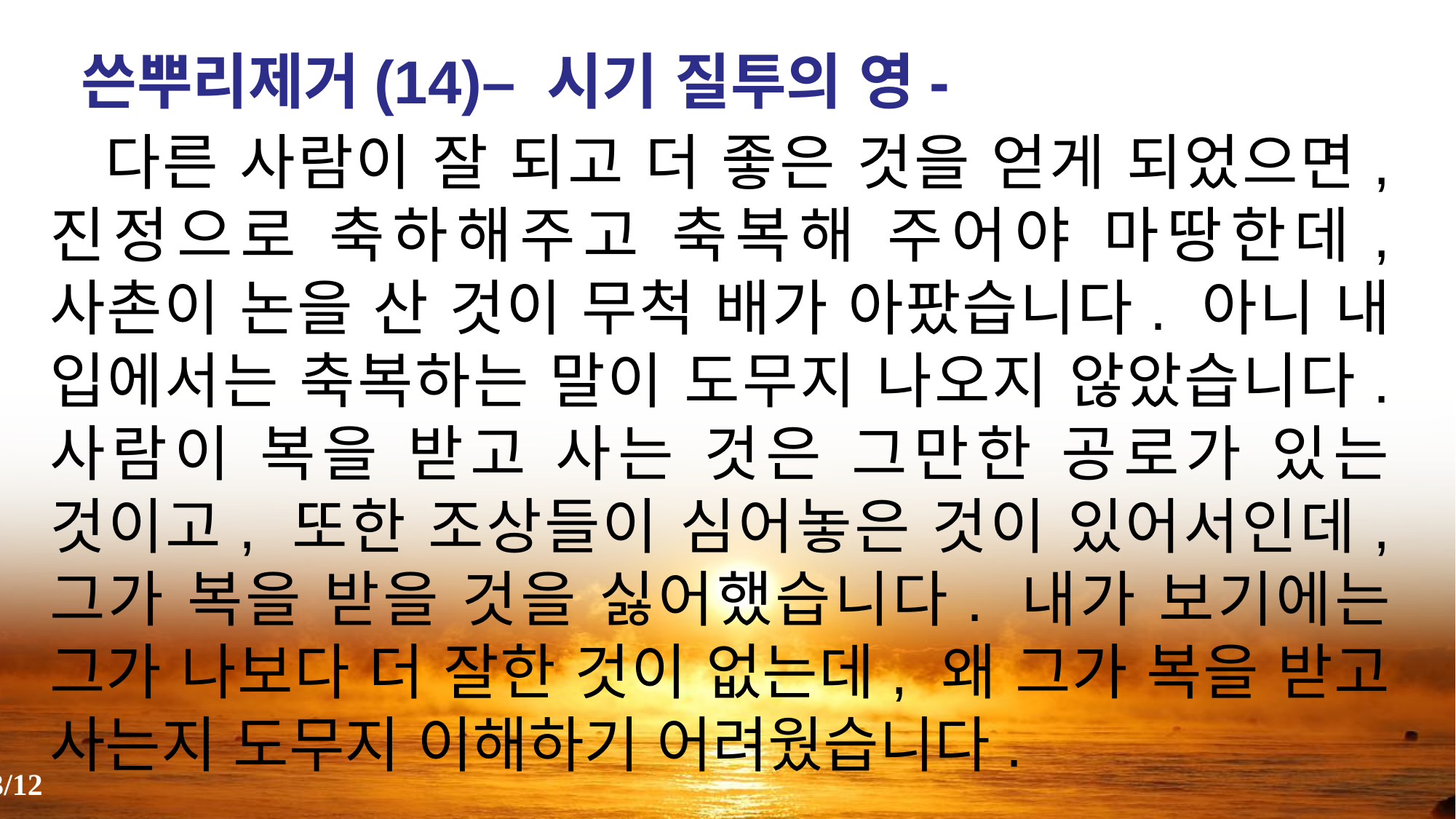

쓴뿌리제거(14)– 시기 질투의 영-
  다른 사람이 잘 되고 더 좋은 것을 얻게 되었으면, 진정으로 축하해주고 축복해 주어야 마땅한데, 사촌이 논을 산 것이 무척 배가 아팠습니다. 아니 내 입에서는 축복하는 말이 도무지 나오지 않았습니다. 사람이 복을 받고 사는 것은 그만한 공로가 있는 것이고, 또한 조상들이 심어놓은 것이 있어서인데, 그가 복을 받을 것을 싫어했습니다. 내가 보기에는 그가 나보다 더 잘한 것이 없는데, 왜 그가 복을 받고 사는지 도무지 이해하기 어려웠습니다.